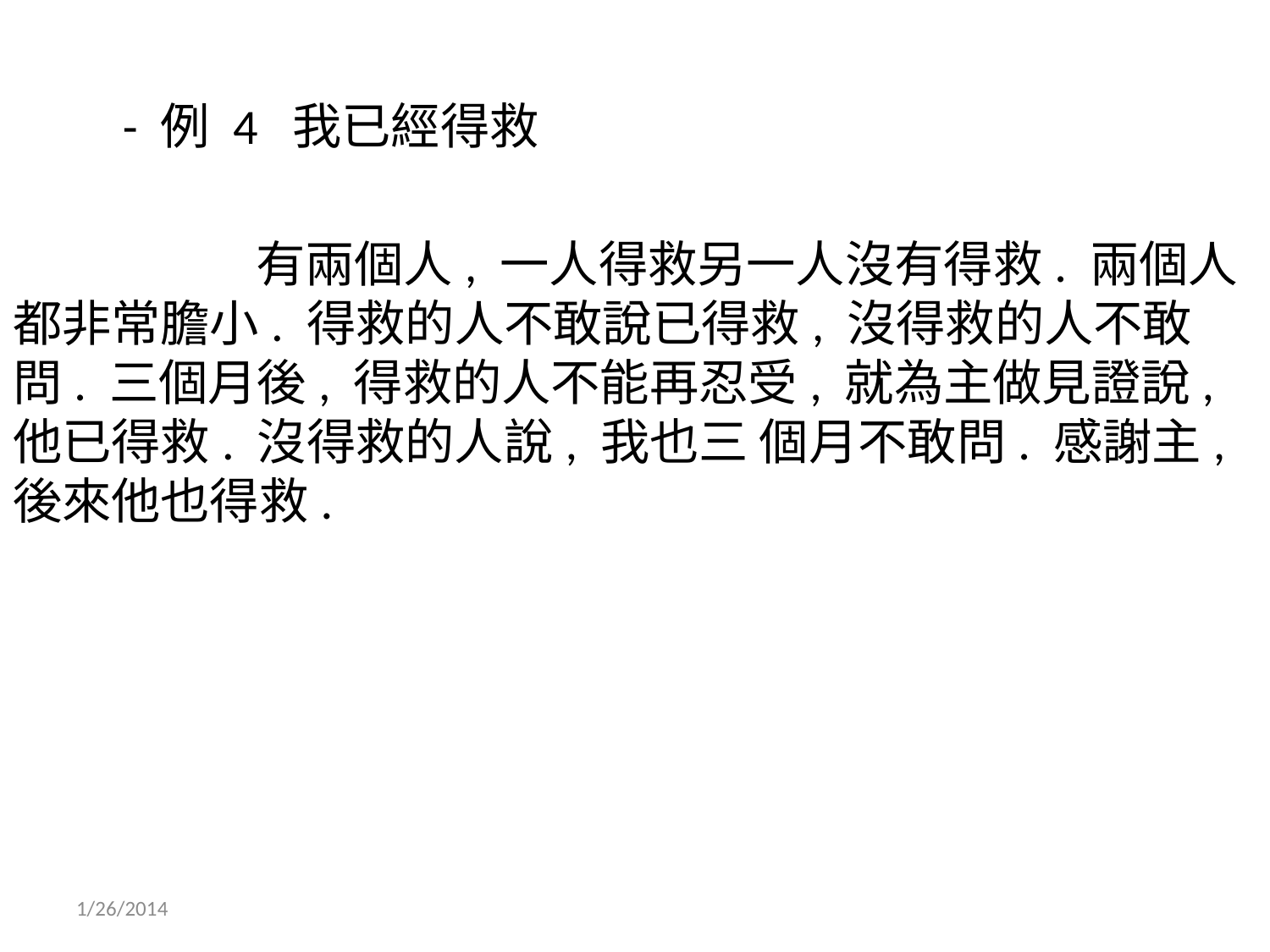

- 例 4  我已經得救

                     有兩個人, 一人得救另一人沒有得救. 兩個人都非常膽小. 得救的人不敢說已得救, 沒得救的人不敢問. 三個月後, 得救的人不能再忍受, 就為主做見證說, 他已得救. 沒得救的人說, 我也三 個月不敢問. 感謝主, 後來他也得救.
1/26/2014